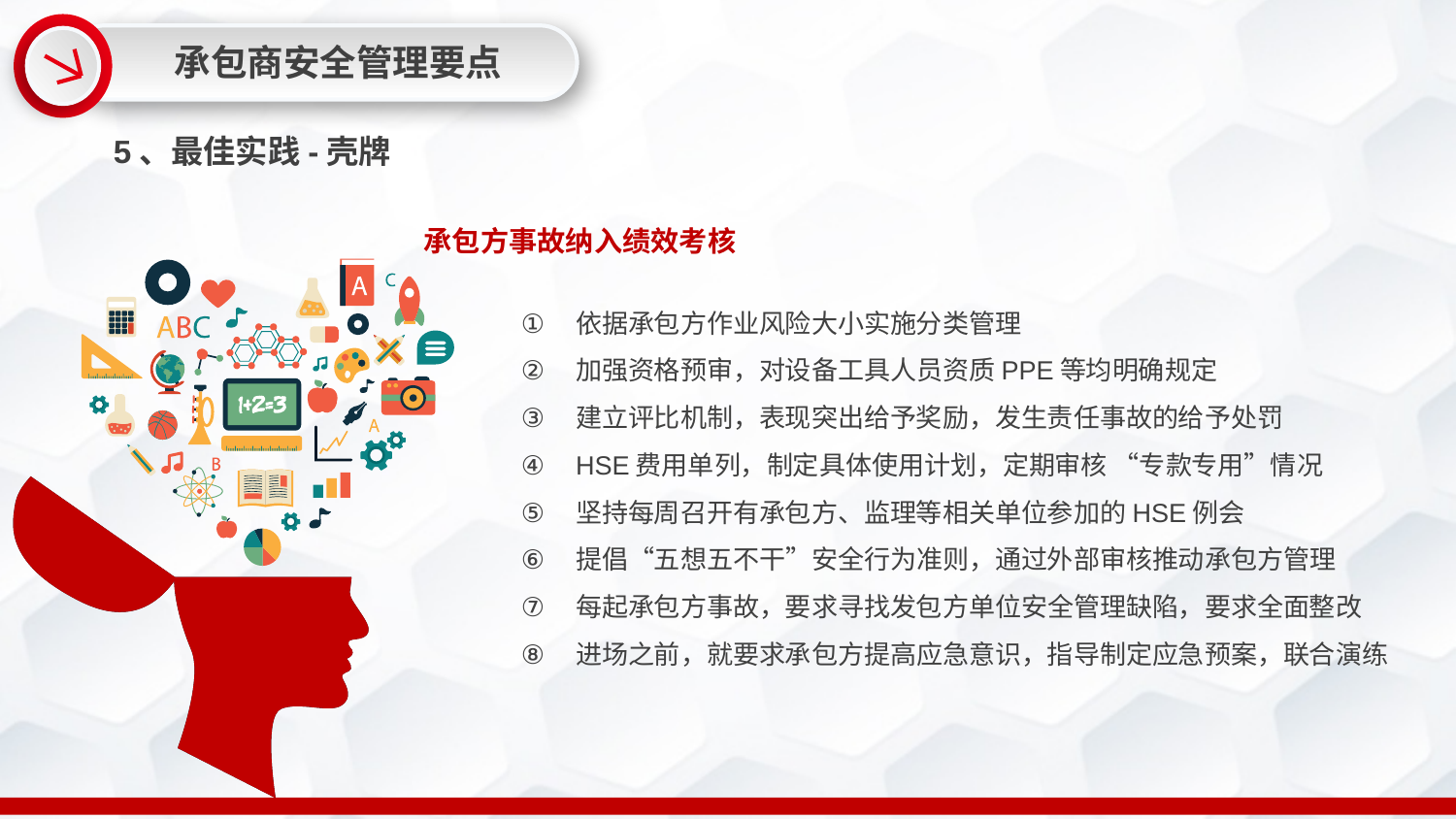

承包商安全管理要点
5、最佳实践-壳牌
承包方事故纳入绩效考核

依据承包方作业风险大小实施分类管理
加强资格预审，对设备工具人员资质PPE等均明确规定
建立评比机制，表现突出给予奖励，发生责任事故的给予处罚
HSE费用单列，制定具体使用计划，定期审核 “专款专用”情况
坚持每周召开有承包方、监理等相关单位参加的HSE例会
提倡“五想五不干”安全行为准则，通过外部审核推动承包方管理
每起承包方事故，要求寻找发包方单位安全管理缺陷，要求全面整改
进场之前，就要求承包方提高应急意识，指导制定应急预案，联合演练